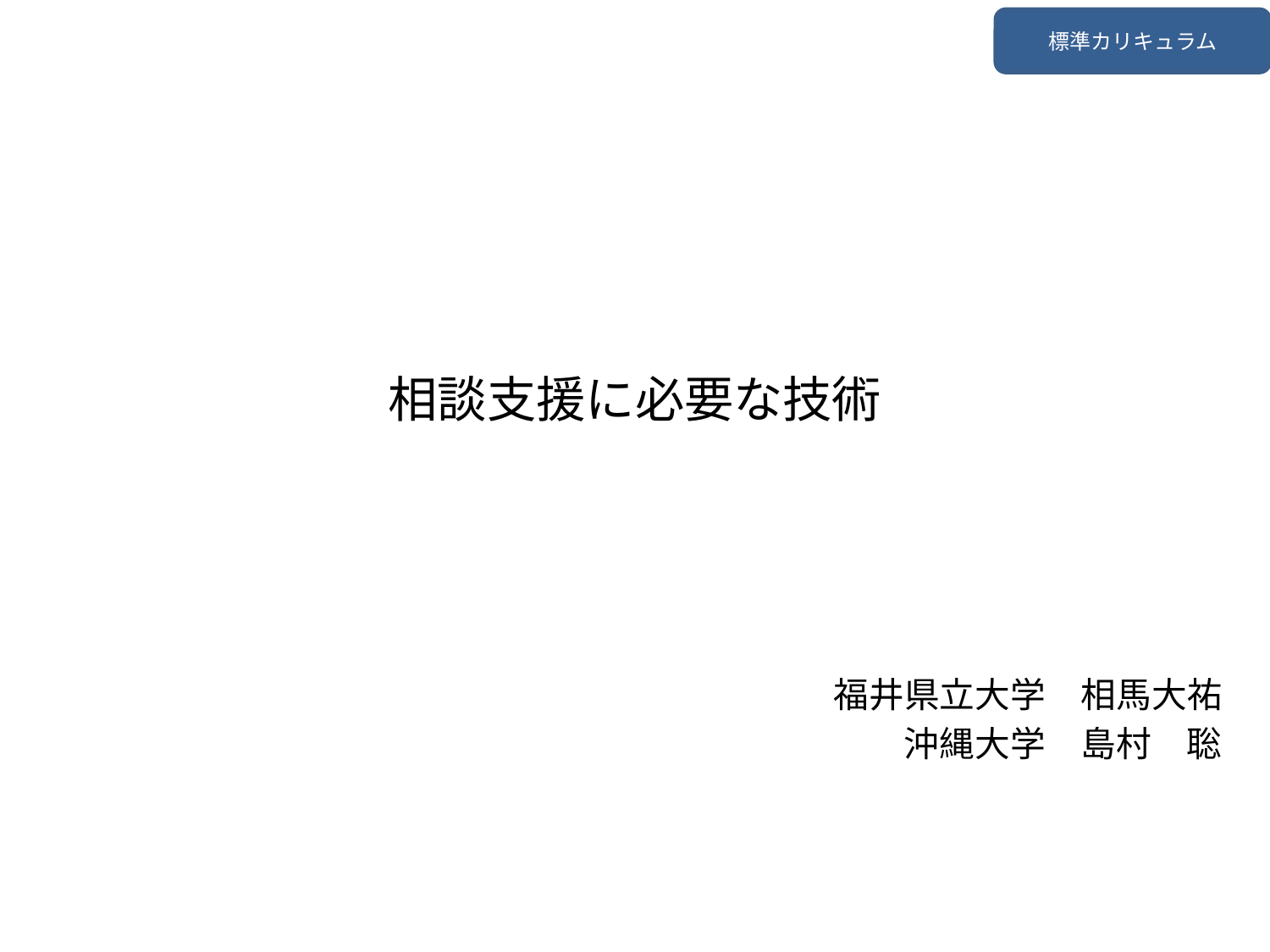

標準カリキュラム
# 相談支援に必要な技術
福井県立大学　相馬大祐
沖縄大学　島村　聡